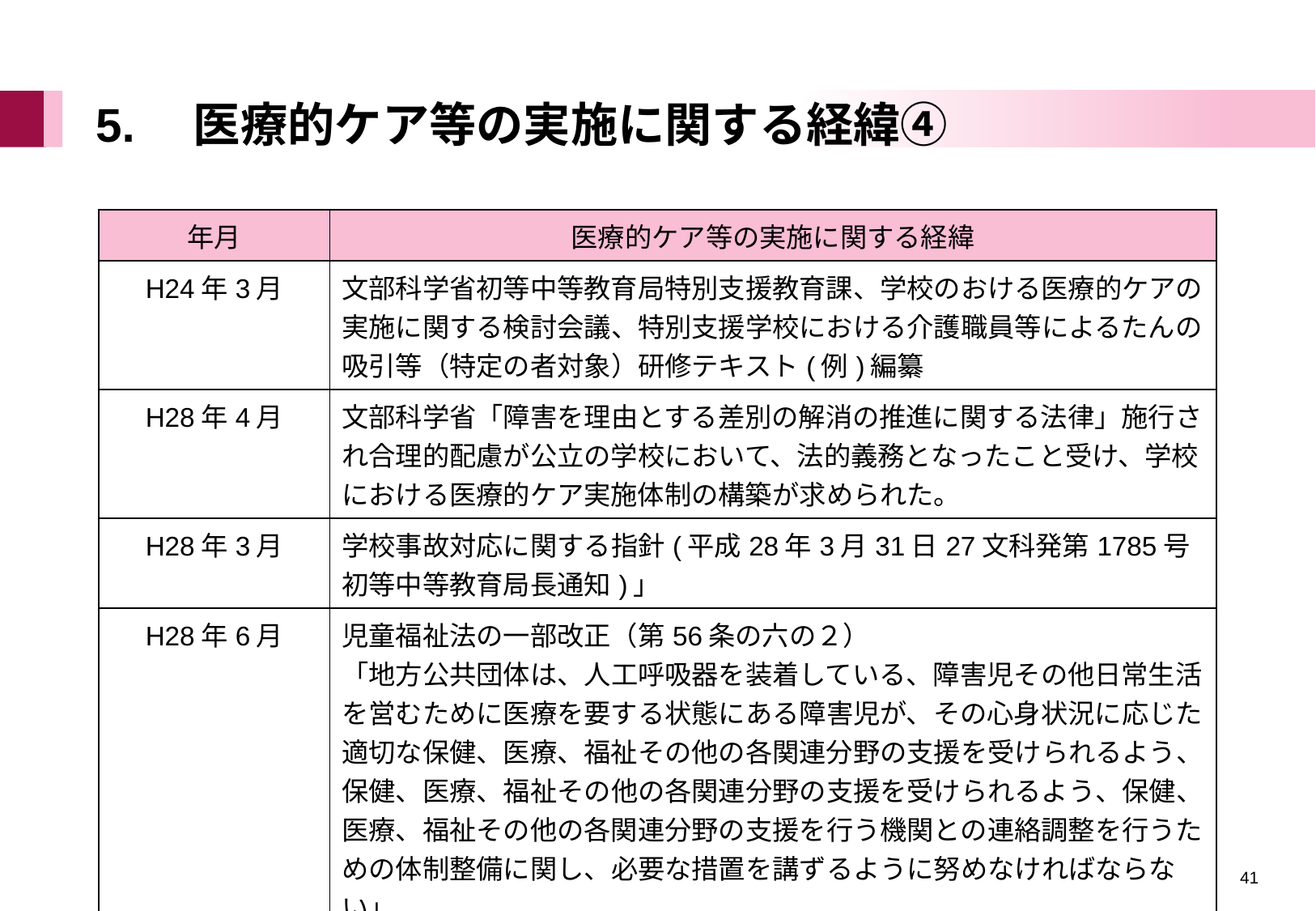

# 5.　医療的ケア等の実施に関する経緯④
| 年月 | 医療的ケア等の実施に関する経緯 |
| --- | --- |
| H24年3月 | 文部科学省初等中等教育局特別支援教育課、学校のおける医療的ケアの実施に関する検討会議、特別支援学校における介護職員等によるたんの吸引等（特定の者対象）研修テキスト(例)編纂 |
| H28年4月 | 文部科学省「障害を理由とする差別の解消の推進に関する法律」施行され合理的配慮が公立の学校において、法的義務となったこと受け、学校における医療的ケア実施体制の構築が求められた。 |
| H28年3月 | 学校事故対応に関する指針(平成28年3月31日27文科発第1785号初等中等教育局長通知)」 |
| H28年6月 | 児童福祉法の一部改正（第56条の六の２） 「地方公共団体は、人工呼吸器を装着している、障害児その他日常生活を営むために医療を要する状態にある障害児が、その心身状況に応じた適切な保健、医療、福祉その他の各関連分野の支援を受けられるよう、保健、医療、福祉その他の各関連分野の支援を受けられるよう、保健、医療、福祉その他の各関連分野の支援を行う機関との連絡調整を行うための体制整備に関し、必要な措置を講ずるように努めなければならない」 |
41